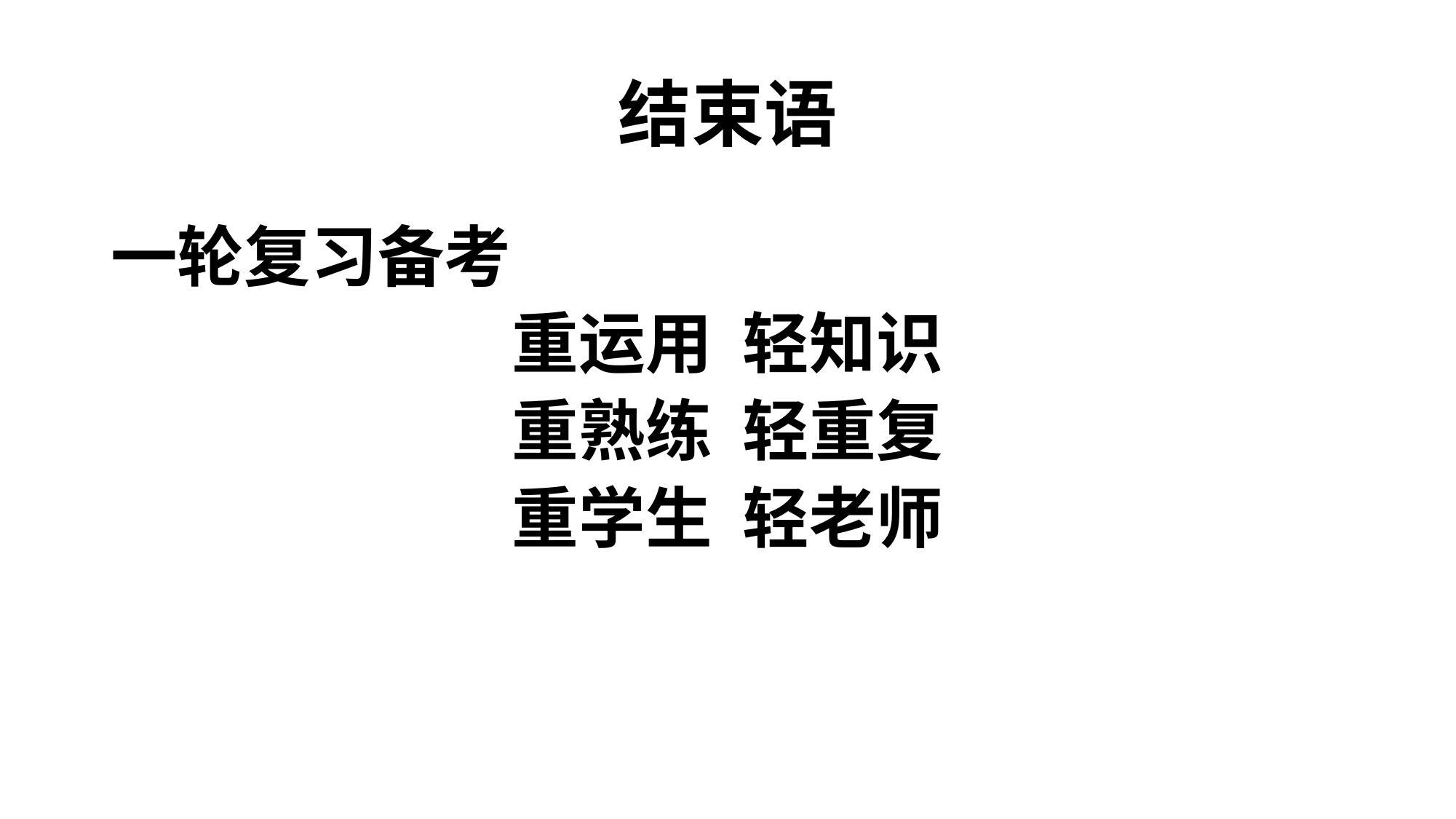

# 结束语
一轮复习备考
重运用  轻知识
重熟练  轻重复
重学生  轻老师